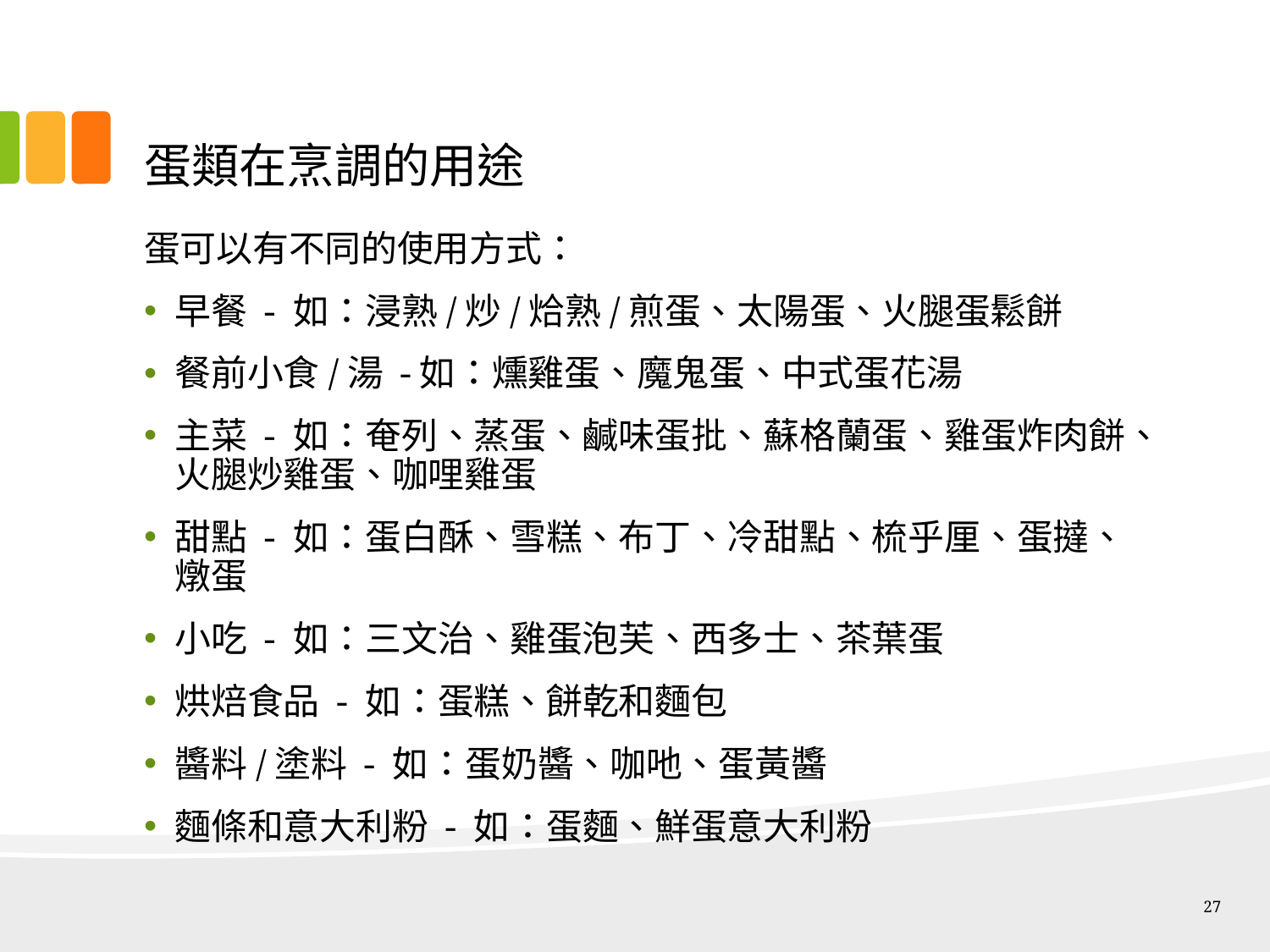

# 蛋類在烹調的用途
蛋可以有不同的使用方式：
早餐 - 如：浸熟/炒/烚熟/煎蛋、太陽蛋、火腿蛋鬆餅
餐前小食/湯 -如：燻雞蛋、魔鬼蛋、中式蛋花湯
主菜 - 如：奄列、蒸蛋、鹹味蛋批、蘇格蘭蛋、雞蛋炸肉餅、火腿炒雞蛋、咖哩雞蛋
甜點 - 如：蛋白酥、雪糕、布丁、冷甜點、梳乎厘、蛋撻、燉蛋
小吃 - 如：三文治、雞蛋泡芙、西多士、茶葉蛋
烘焙食品 - 如：蛋糕、餅乾和麵包
醬料/塗料 - 如：蛋奶醬、咖吔、蛋黃醬
麵條和意大利粉 - 如：蛋麵、鮮蛋意大利粉

27